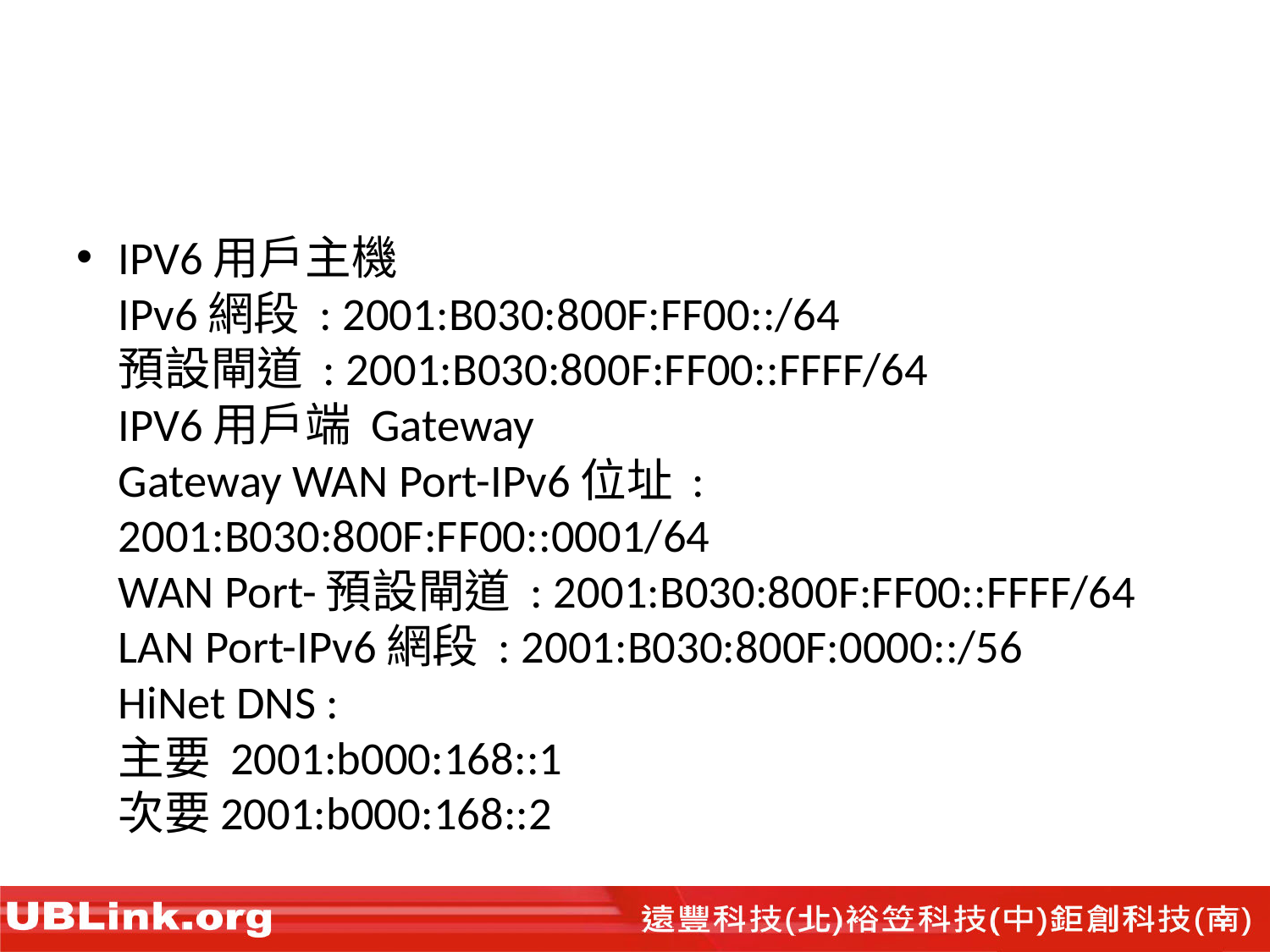

#
IPV6用戶主機
IPv6網段 : 2001:B030:800F:FF00::/64
預設閘道 : 2001:B030:800F:FF00::FFFF/64
IPV6用戶端 Gateway
Gateway WAN Port-IPv6位址 : 2001:B030:800F:FF00::0001/64
WAN Port-預設閘道 : 2001:B030:800F:FF00::FFFF/64
LAN Port-IPv6網段 : 2001:B030:800F:0000::/56
HiNet DNS :
主要 2001:b000:168::1
次要2001:b000:168::2